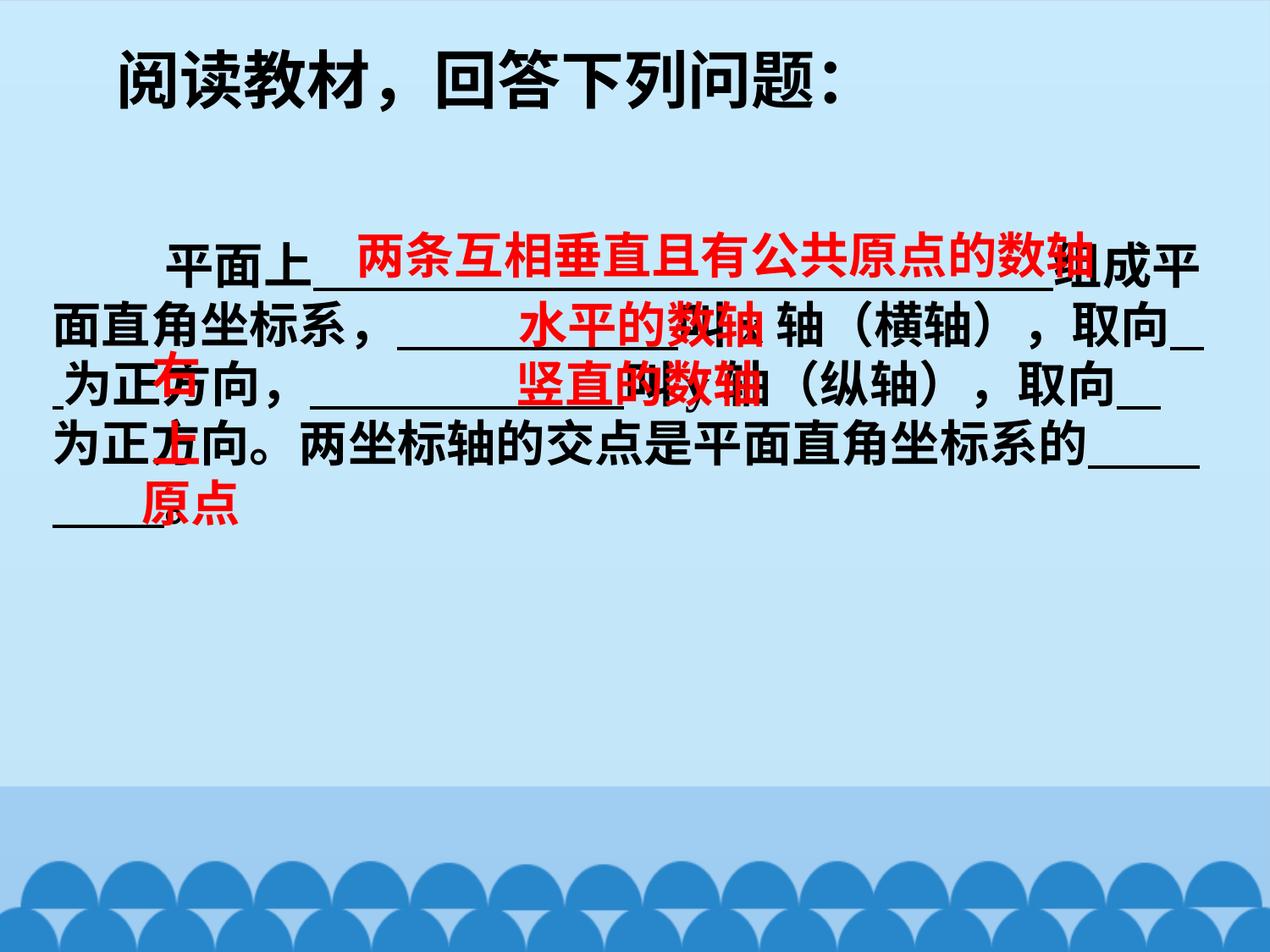

阅读教材，回答下列问题：
两条互相垂直且有公共原点的数轴
         平面上                                                                  组成平面直角坐标系，                         叫x轴（横轴），取向     为正方向，                            叫y轴（纵轴），取向     为正方向。两坐标轴的交点是平面直角坐标系的                     。
水平的数轴
右
竖直的数轴
上
原点